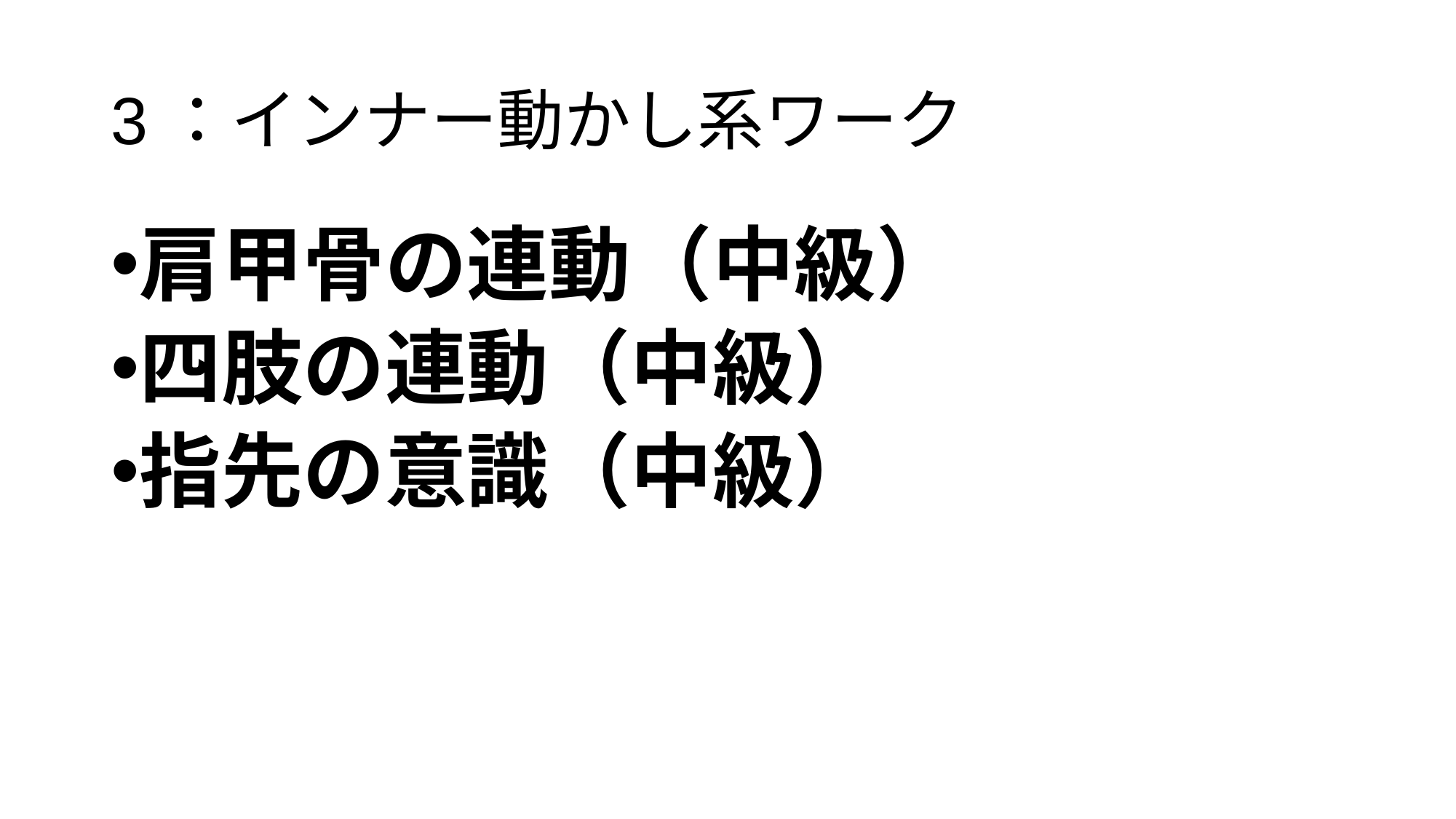

# 3：インナー動かし系ワーク
肩甲骨の連動（中級）
四肢の連動（中級）
指先の意識（中級）